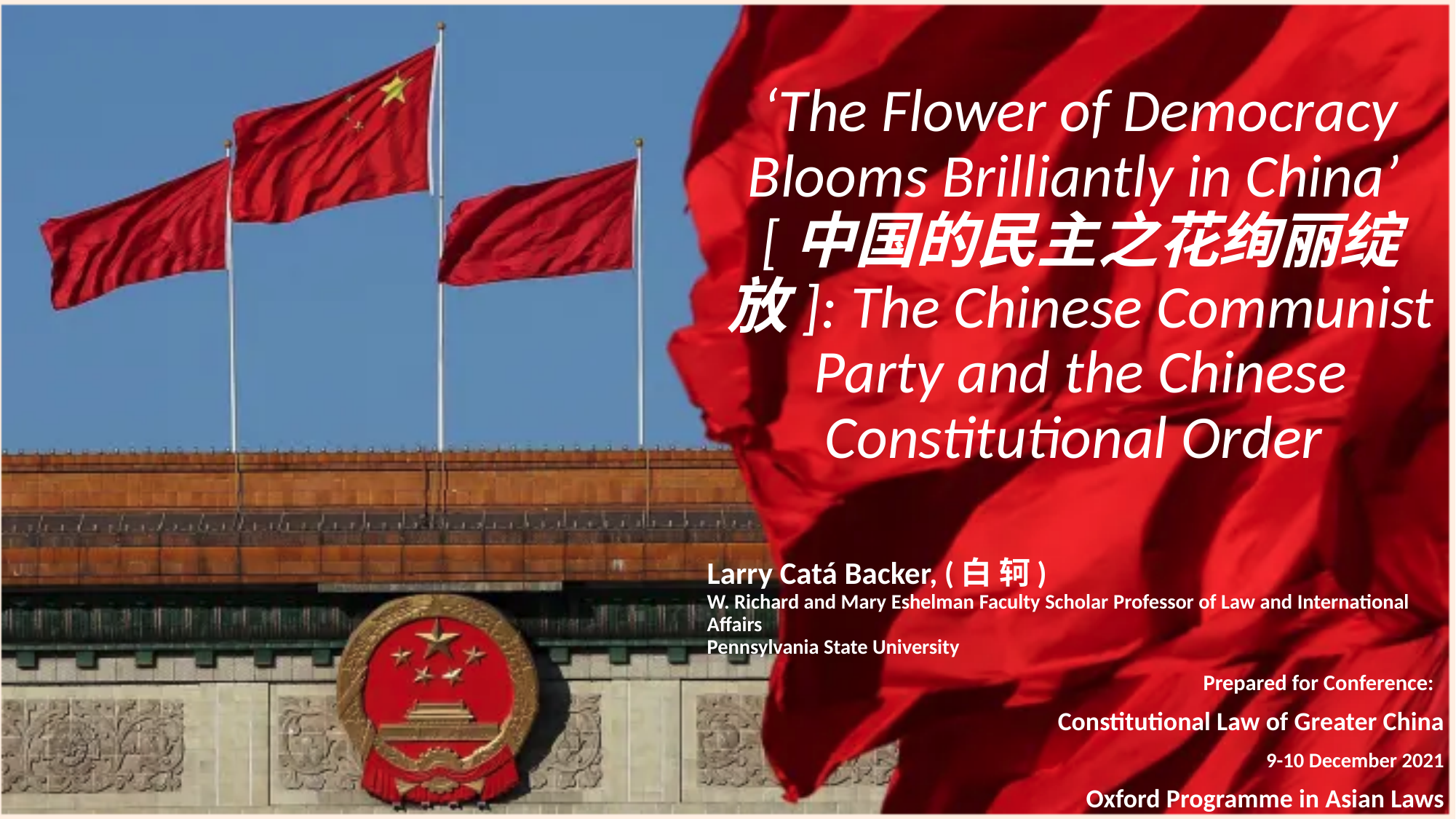

# ‘The Flower of Democracy Blooms Brilliantly in China’ [中国的民主之花绚丽绽放]: The Chinese Communist Party and the Chinese Constitutional Order
Larry Catá Backer, (白 轲)
W. Richard and Mary Eshelman Faculty Scholar Professor of Law and International Affairs
Pennsylvania State University
Prepared for Conference:
Constitutional Law of Greater China
9-10 December 2021
Oxford Programme in Asian Laws